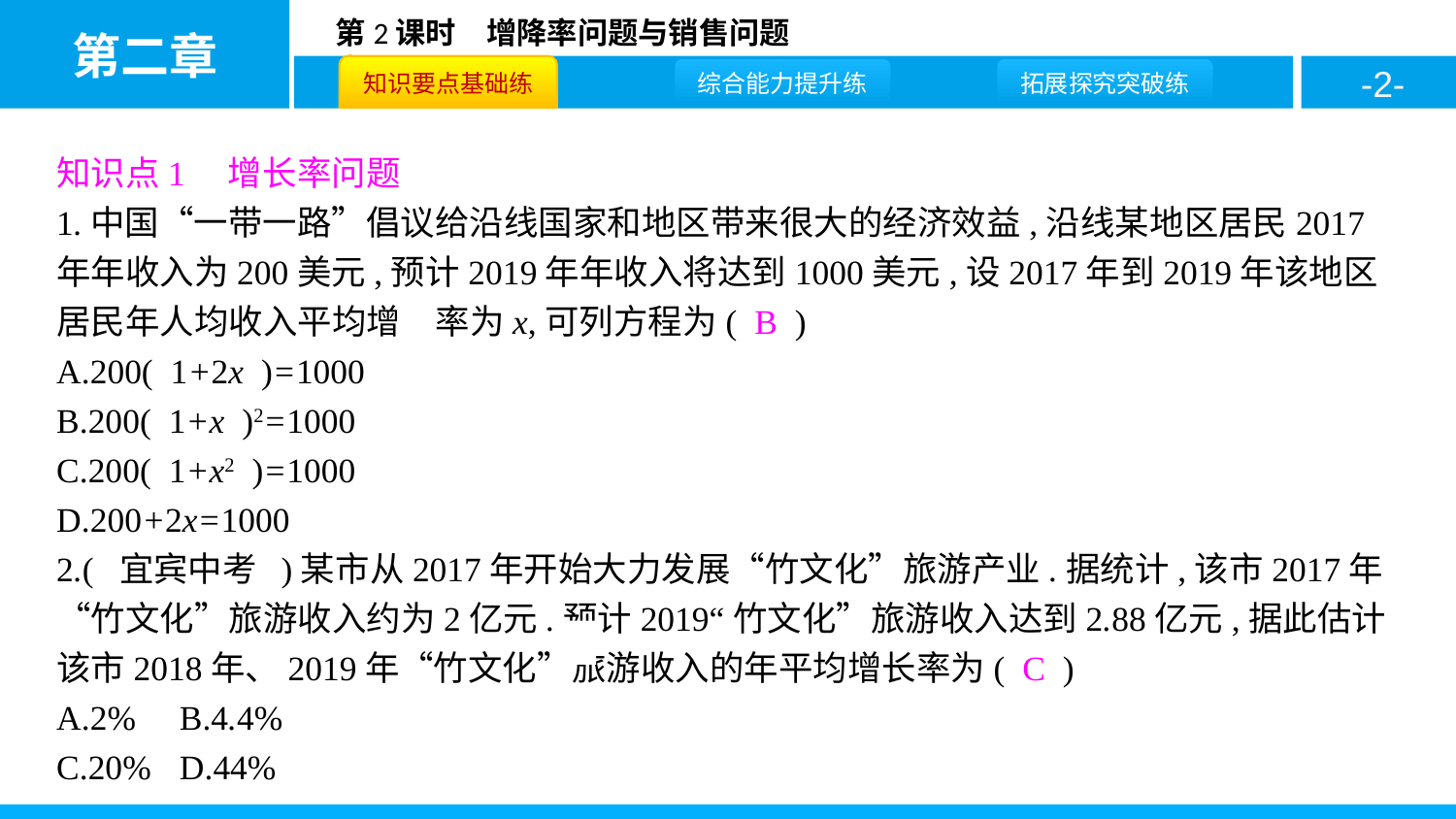

知识点1　增长率问题
1.中国“一带一路”倡议给沿线国家和地区带来很大的经济效益,沿线某地区居民2017年年收入为200美元,预计2019年年收入将达到1000美元,设2017年到2019年该地区居民年人均收入平均增长率为x,可列方程为(  B  )
A.200(  1+2x  )=1000
B.200(  1+x  )2=1000
C.200(  1+x2  )=1000
D.200+2x=1000
2.(  宜宾中考  )某市从2017年开始大力发展“竹文化”旅游产业.据统计,该市2017年“竹文化”旅游收入约为2亿元.预计2019“竹文化”旅游收入达到2.88亿元,据此估计该市2018年、2019年“竹文化”旅游收入的年平均增长率为(  C  )
A.2%	B.4.4%
C.20%	D.44%